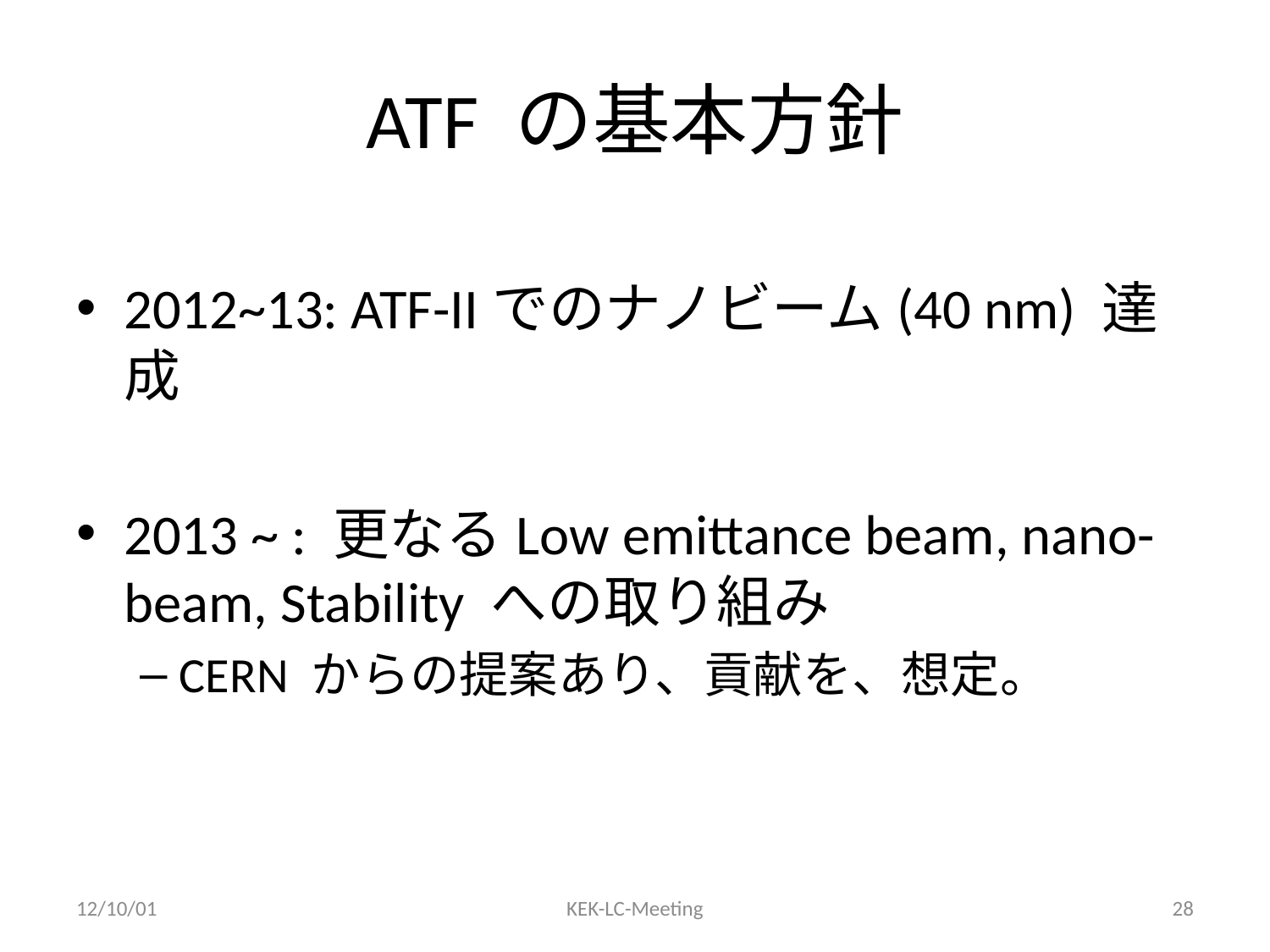

# ATF の基本方針
2012~13: ATF-IIでのナノビーム(40 nm) 達成

2013 ~ : 更なるLow emittance beam, nano-beam, Stability への取り組み
CERN からの提案あり、貢献を、想定。

12/10/01
KEK-LC-Meeting
28